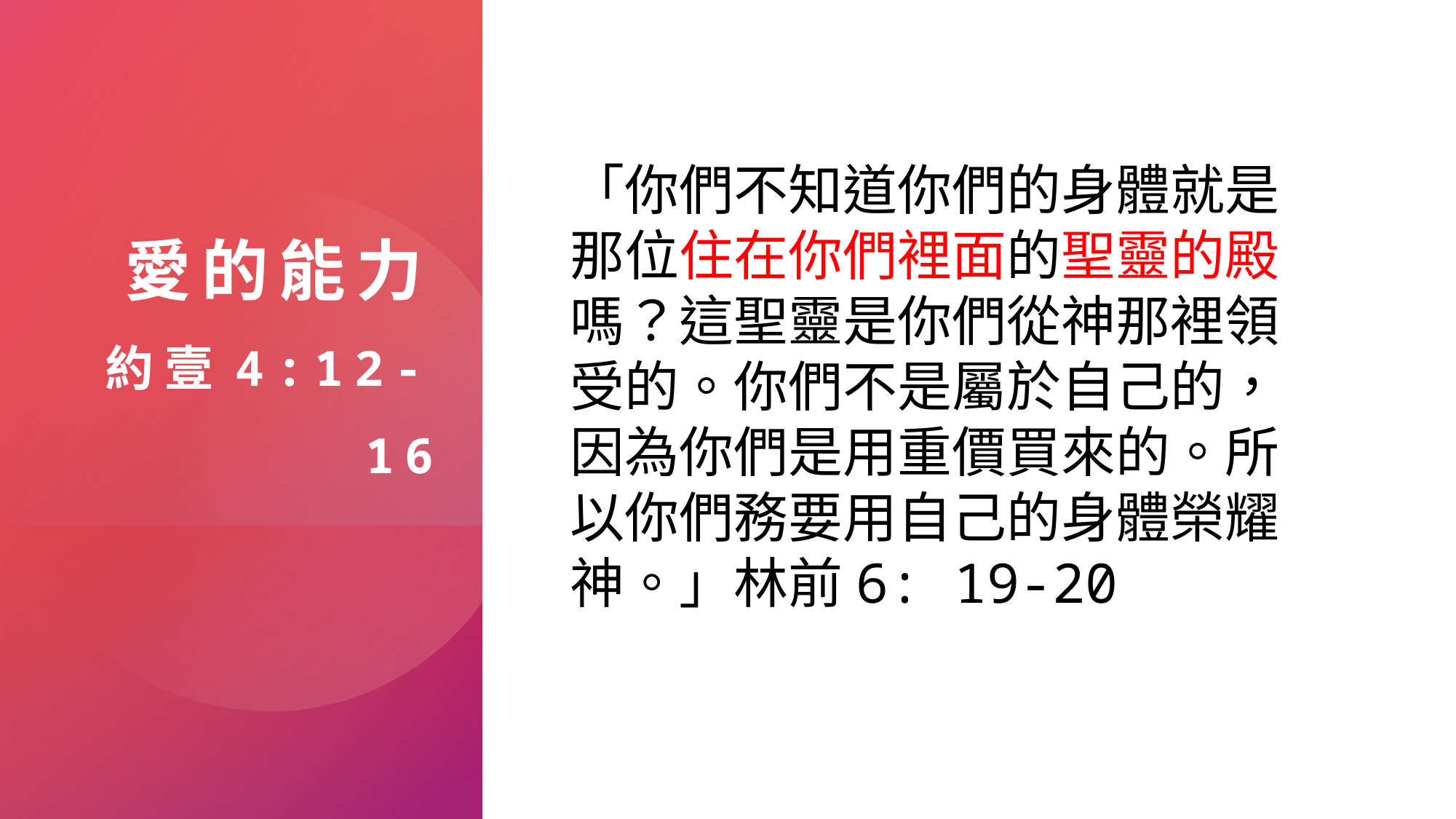

# 愛的能力 約壹4:12-16

「你們不知道你們的身體就是那位住在你們裡面的聖靈的殿嗎？這聖靈是你們從神那裡領受的。你們不是屬於自己的，因為你們是用重價買來的。所以你們務要用自己的身體榮耀神。」林前6: 19-20